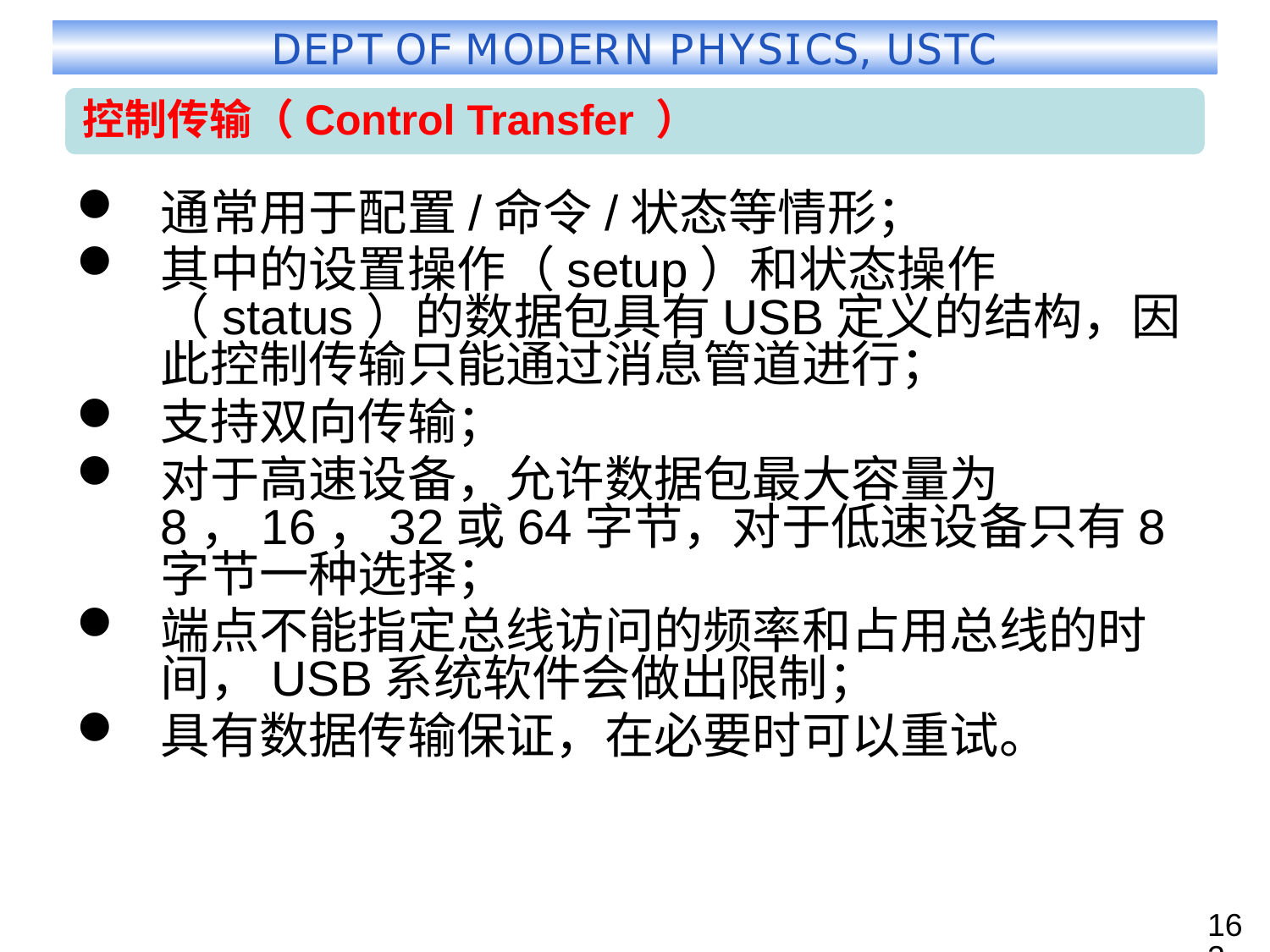

控制传输（Control Transfer ）
通常用于配置/命令/状态等情形；
其中的设置操作（setup）和状态操作（status）的数据包具有USB定义的结构，因此控制传输只能通过消息管道进行；
支持双向传输；
对于高速设备，允许数据包最大容量为8，16，32或64字节，对于低速设备只有8字节一种选择；
端点不能指定总线访问的频率和占用总线的时间，USB系统软件会做出限制；
具有数据传输保证，在必要时可以重试。
162